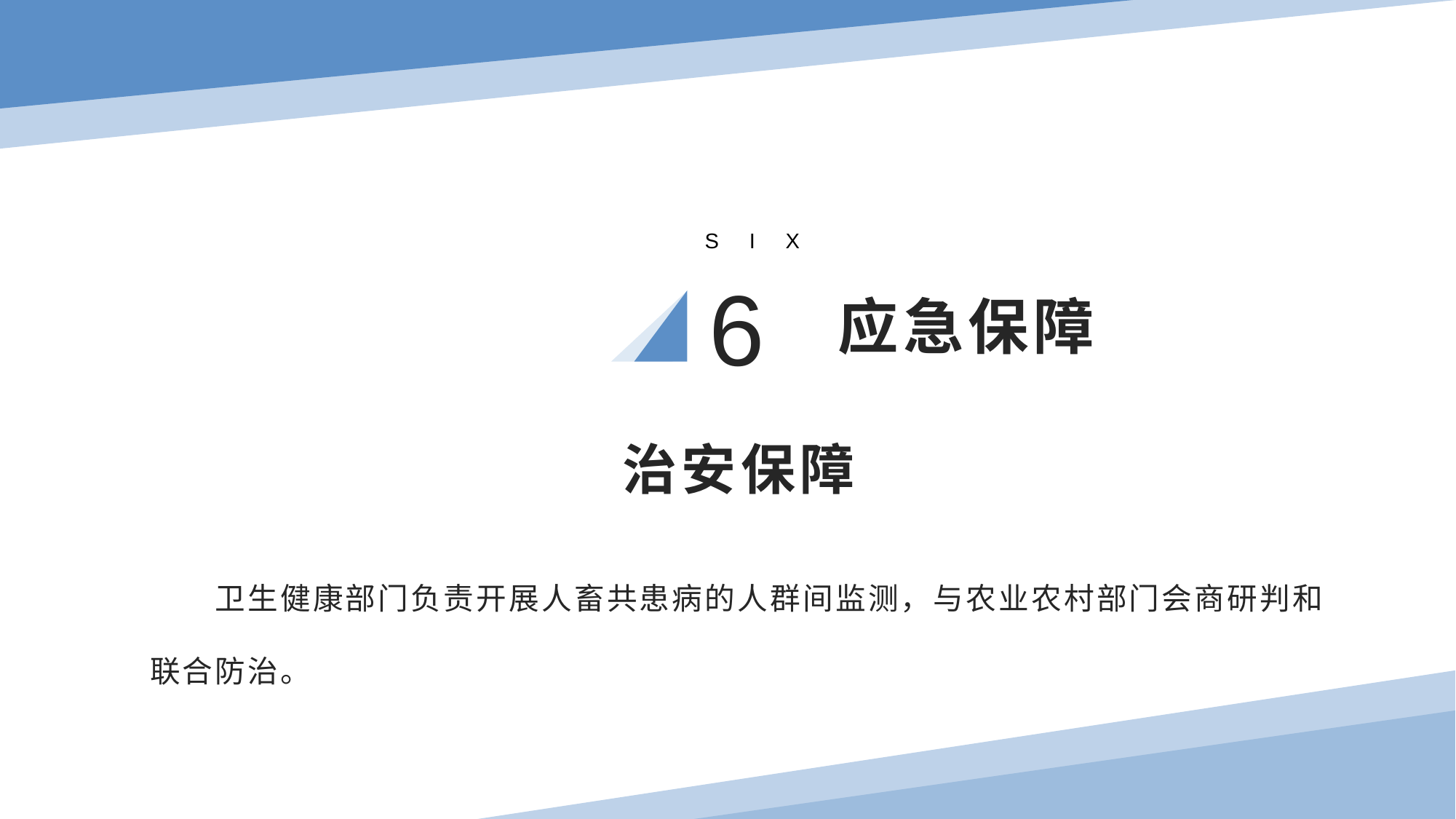

SIX
6
# 应急保障
  治安保障
卫生健康部门负责开展人畜共患病的人群间监测，与农业农村部门会商研判和联合防治。